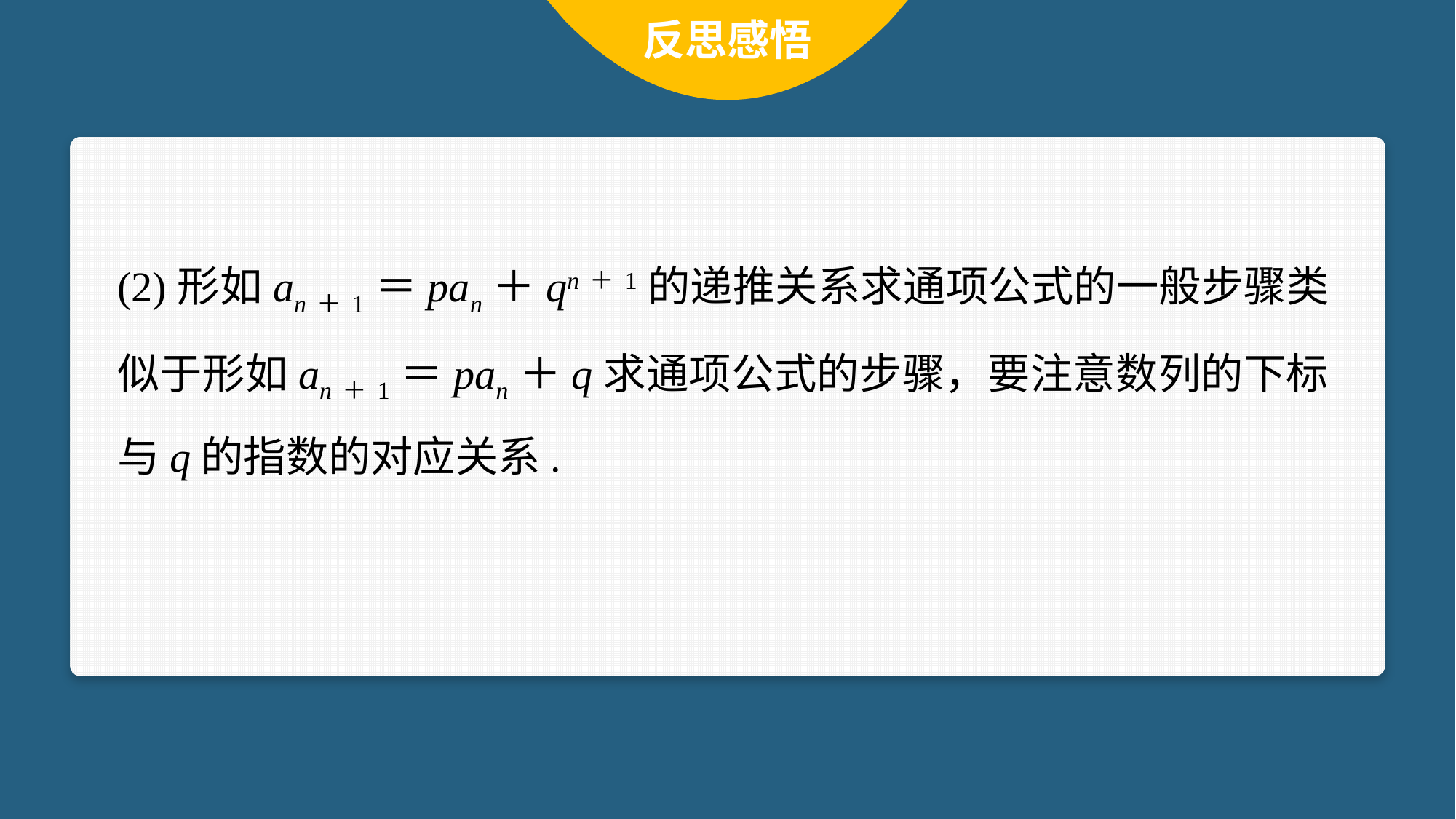

反思感悟

(2)形如an＋1＝pan＋qn＋1的递推关系求通项公式的一般步骤类似于形如an＋1＝pan＋q求通项公式的步骤，要注意数列的下标与q的指数的对应关系.